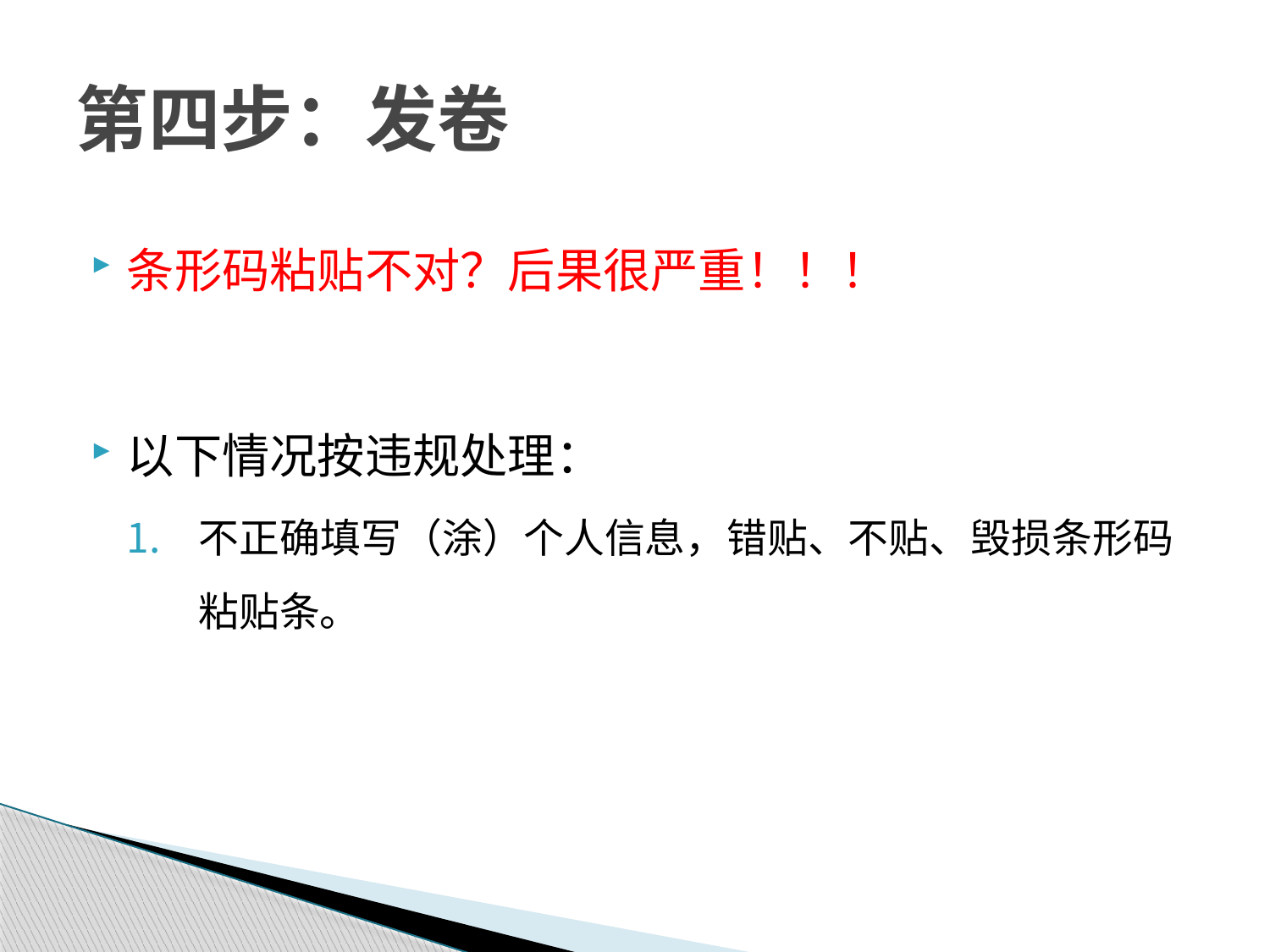

# 第四步：发卷
条形码粘贴不对？后果很严重！！！

以下情况按违规处理：
不正确填写（涂）个人信息，错贴、不贴、毁损条形码粘贴条。